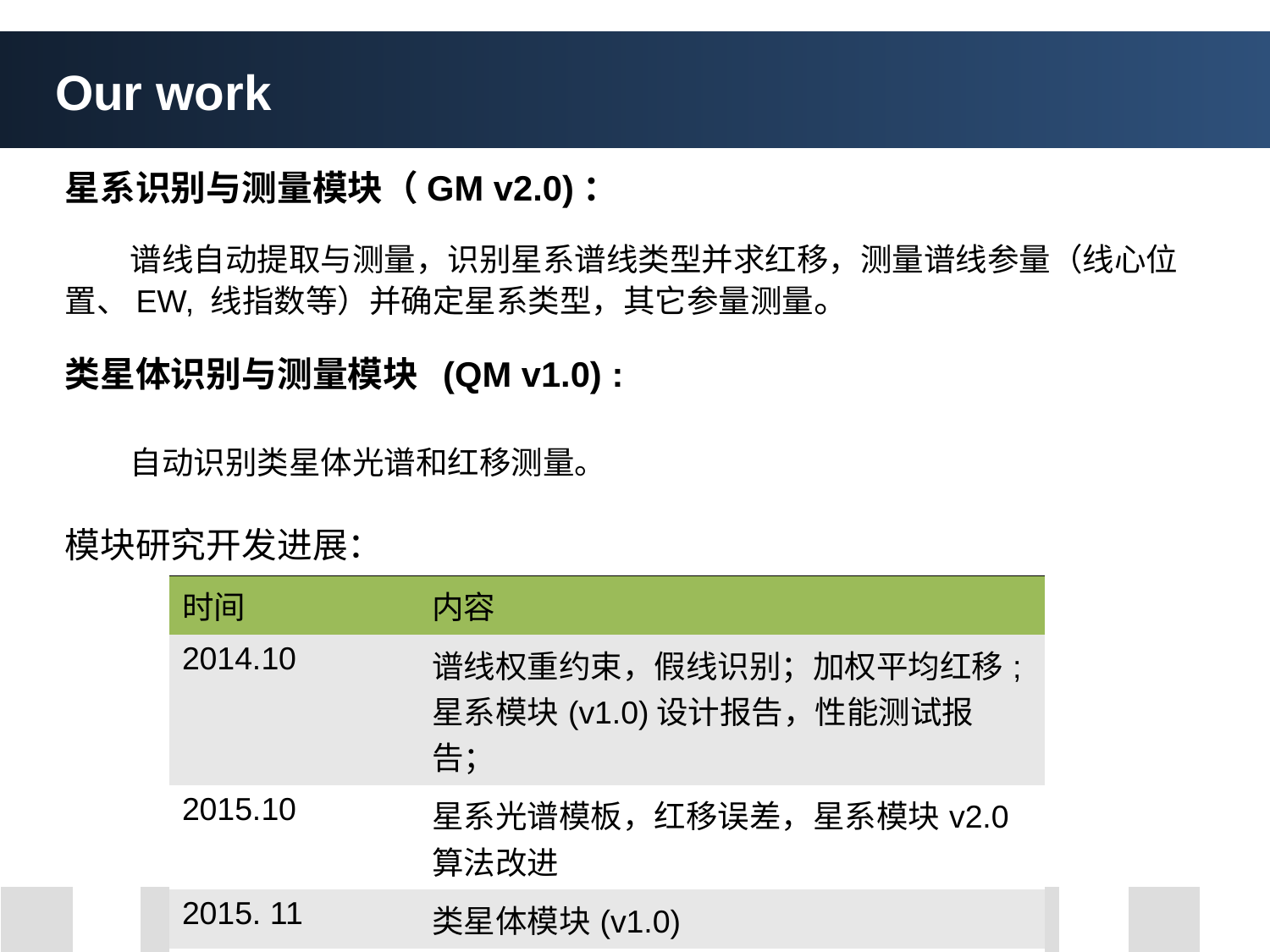

# Our work
星系识别与测量模块（GM v2.0)：
        谱线自动提取与测量，识别星系谱线类型并求红移，测量谱线参量（线心位置、EW, 线指数等）并确定星系类型，其它参量测量。
类星体识别与测量模块  (QM v1.0) :
        自动识别类星体光谱和红移测量。

模块研究开发进展：
| 时间 | 内容 |
| --- | --- |
| 2014.10 | 谱线权重约束，假线识别；加权平均红移; 星系模块(v1.0)设计报告，性能测试报告； |
| 2015.10 | 星系光谱模板，红移误差，星系模块v2.0算法改进 |
| 2015. 11 | 类星体模块(v1.0) |
| 2016. 5 | 星系模块（GM2.0)与类星体模块（QM1.0)升级，测试报告 |
7